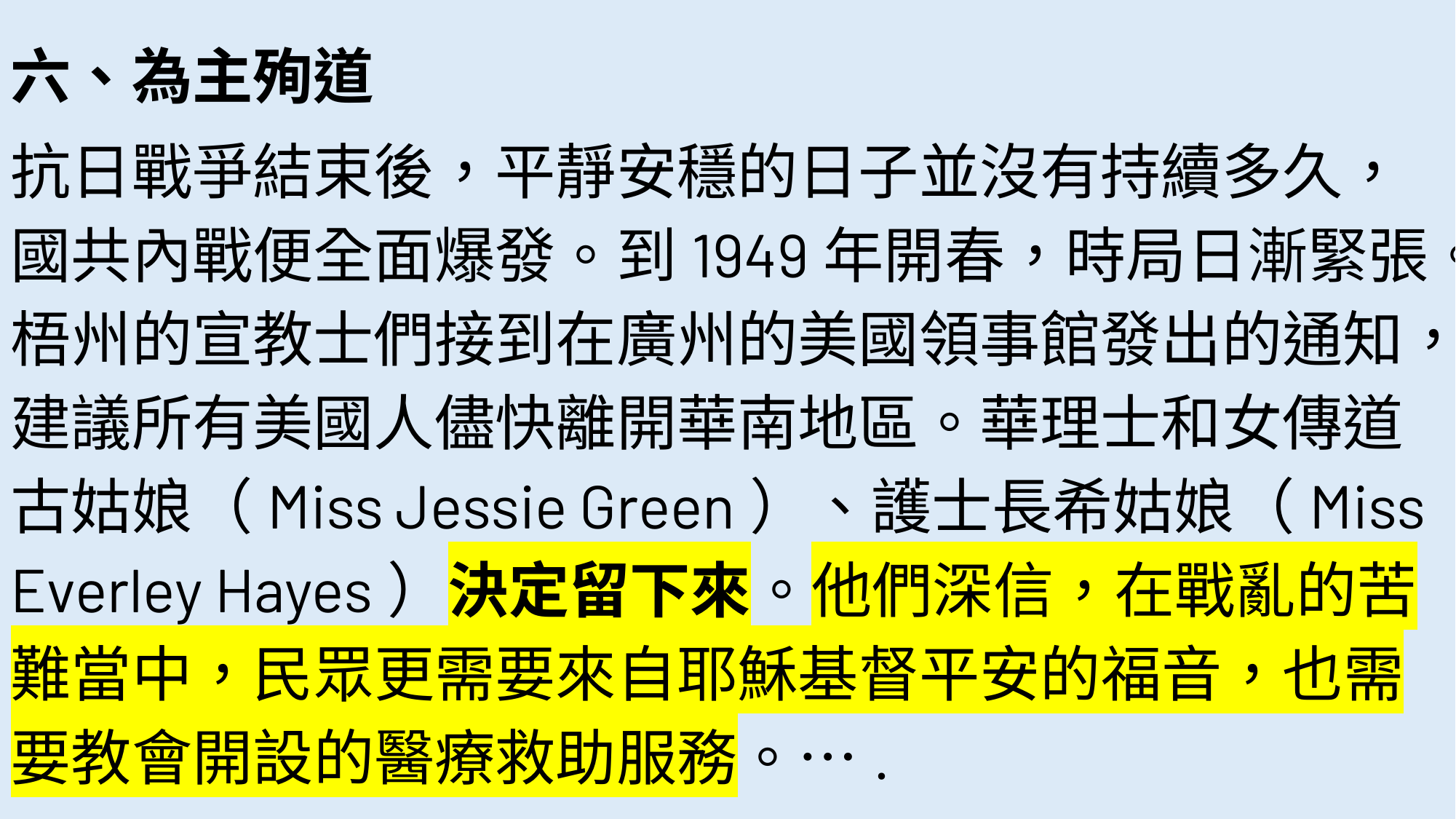

六、為主殉道
抗日戰爭結束後，平靜安穩的日子並沒有持續多久，國共內戰便全面爆發。到1949年開春，時局日漸緊張。梧州的宣教士們接到在廣州的美國領事館發出的通知，建議所有美國人儘快離開華南地區。華理士和女傳道古姑娘（Miss Jessie Green）、護士長希姑娘（Miss Everley Hayes）決定留下來。他們深信，在戰亂的苦難當中，民眾更需要來自耶穌基督平安的福音，也需要教會開設的醫療救助服務。….